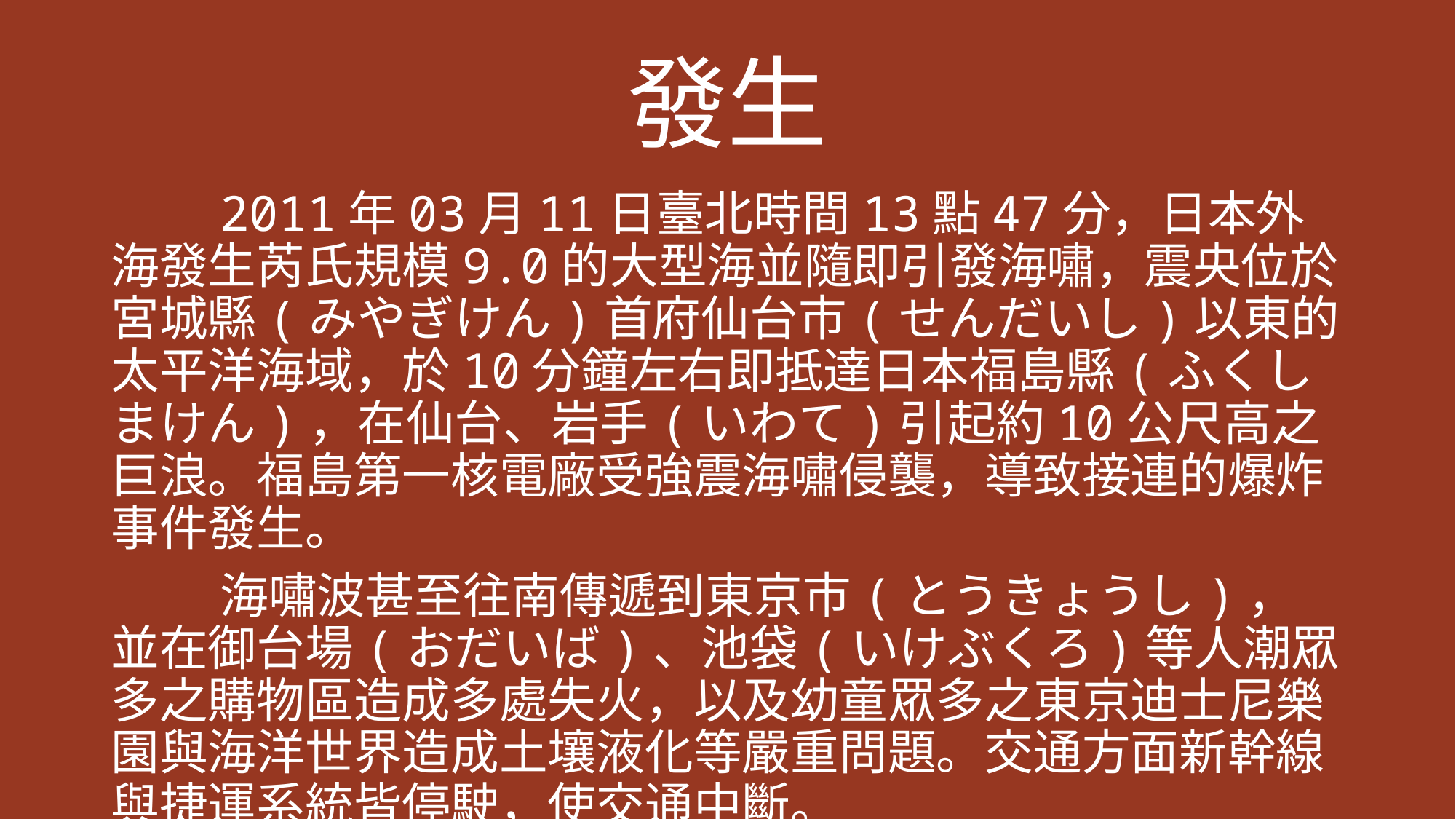

# 發生
	2011年03月11日臺北時間13點47分，日本外海發生芮氏規模9.0的大型海並隨即引發海嘯，震央位於宮城縣(みやぎけん)首府仙台市(せんだいし)以東的太平洋海域，於10分鐘左右即抵達日本福島縣(ふくしまけん)，在仙台、岩手(いわて)引起約10公尺高之巨浪。福島第一核電廠受強震海嘯侵襲，導致接連的爆炸事件發生。
	海嘯波甚至往南傳遞到東京市(とうきょうし)，並在御台場(おだいば)、池袋(いけぶくろ)等人潮眾多之購物區造成多處失火，以及幼童眾多之東京迪士尼樂園與海洋世界造成土壤液化等嚴重問題。交通方面新幹線與捷運系統皆停駛，使交通中斷。